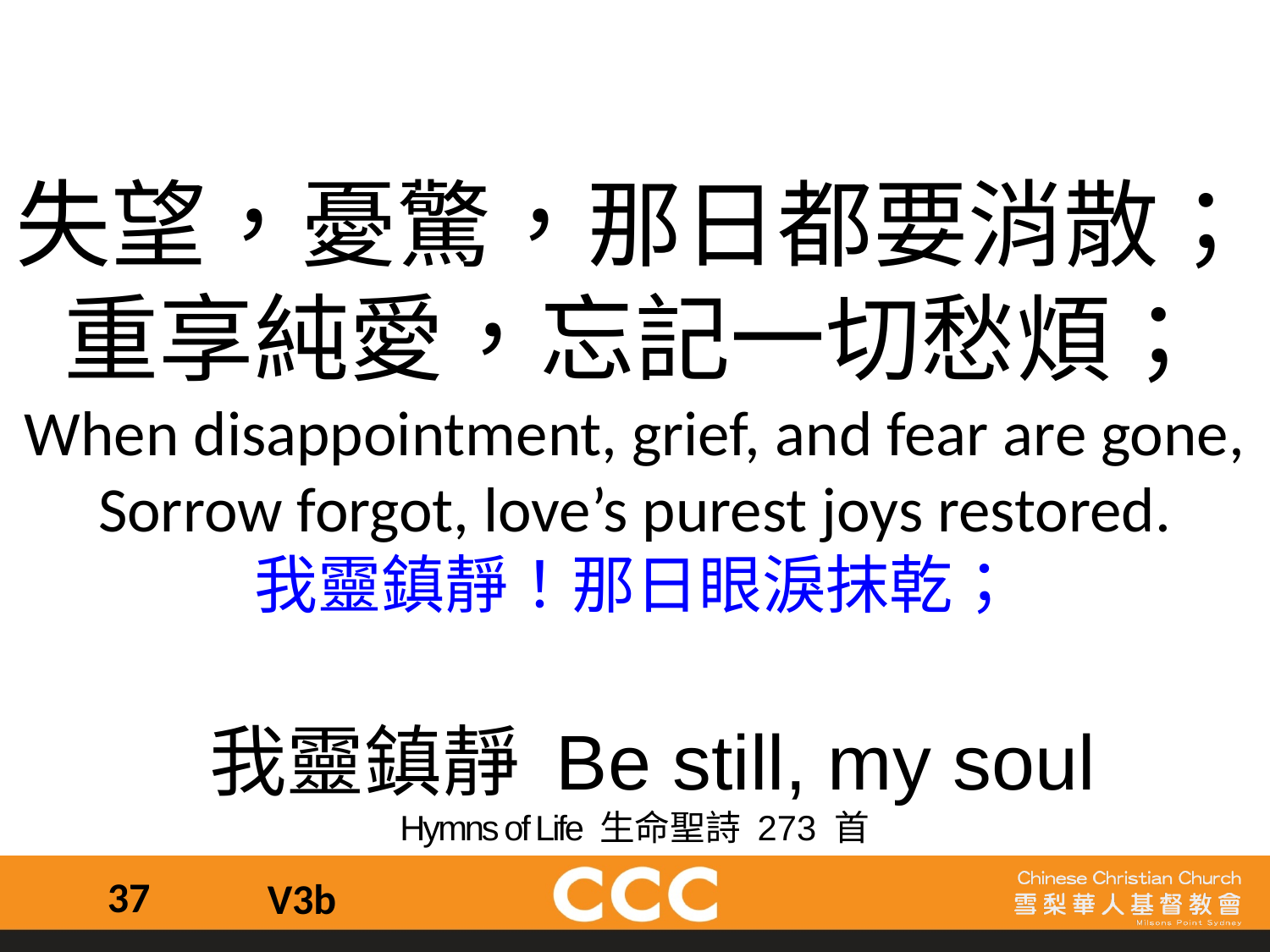

失望，憂驚，那日都要消散；重享純愛，忘記一切愁煩；
When disappointment, grief, and fear are gone,
Sorrow forgot, love’s purest joys restored.
我靈鎮靜！那日眼淚抹乾；
 我靈鎮靜 Be still, my soul
Hymns of Life 生命聖詩 273 首
37
V3b